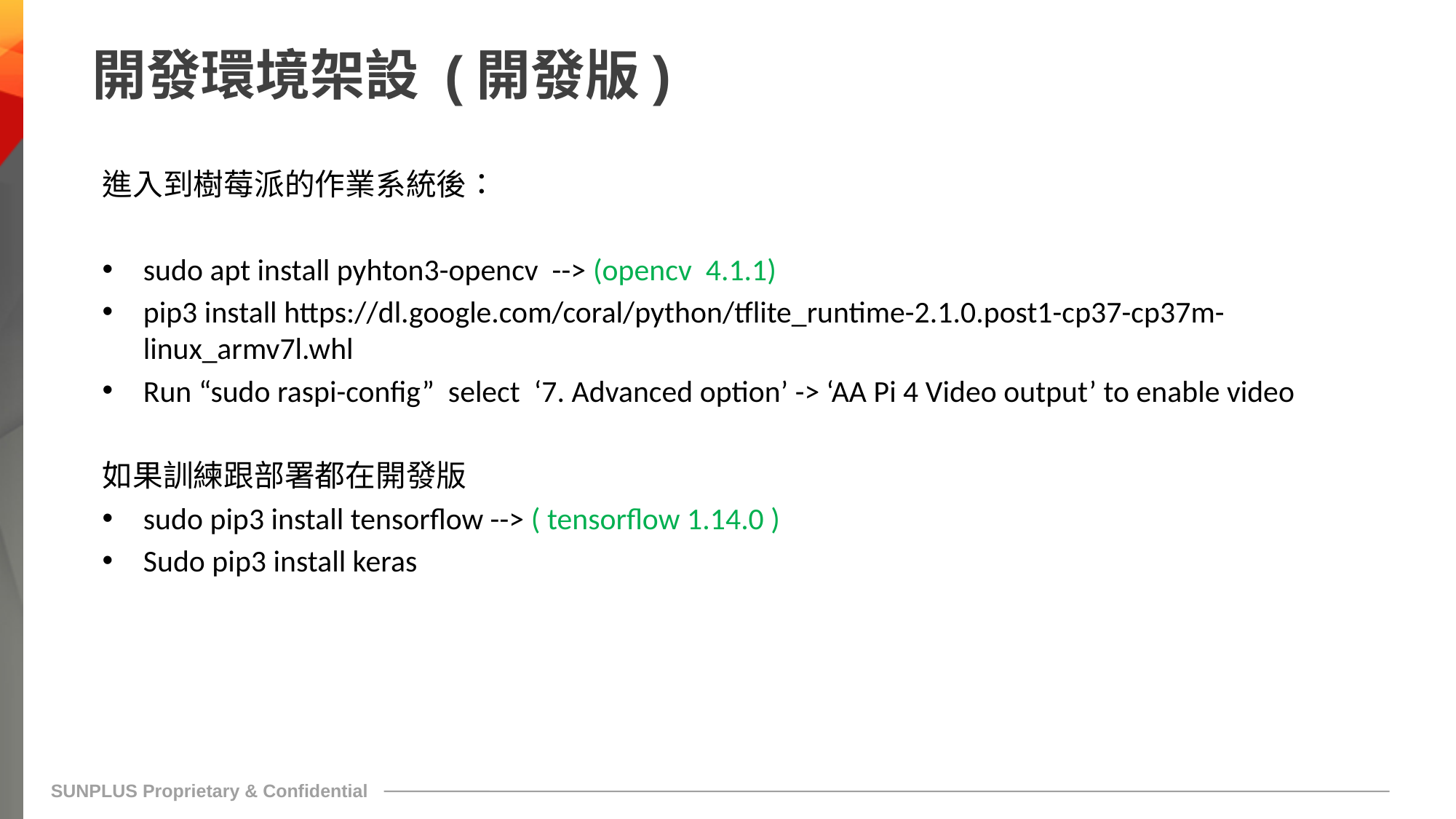

# 開發環境架設 (開發版)
進入到樹莓派的作業系統後：

sudo apt install pyhton3-opencv  --> (opencv  4.1.1)
pip3 install https://dl.google.com/coral/python/tflite_runtime-2.1.0.post1-cp37-cp37m-linux_armv7l.whl
Run “sudo raspi-config”  select  ‘7. Advanced option’ -> ‘AA Pi 4 Video output’ to enable video

如果訓練跟部署都在開發版
sudo pip3 install tensorflow --> ( tensorflow 1.14.0 )
Sudo pip3 install keras